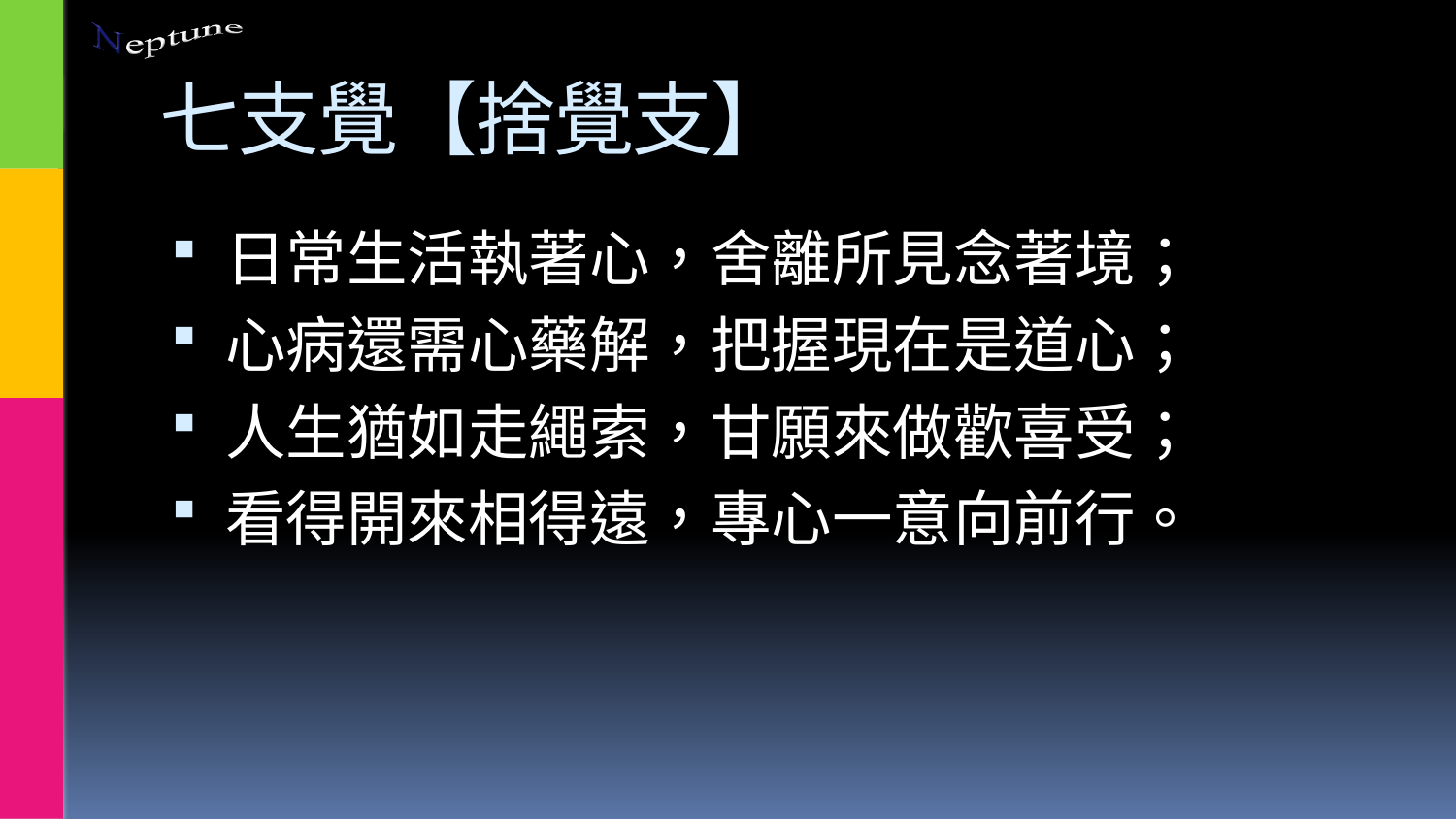

# 七支覺【捨覺支】
日常生活執著心，舍離所見念著境；
心病還需心藥解，把握現在是道心；
人生猶如走繩索，甘願來做歡喜受；
看得開來相得遠，專心一意向前行。